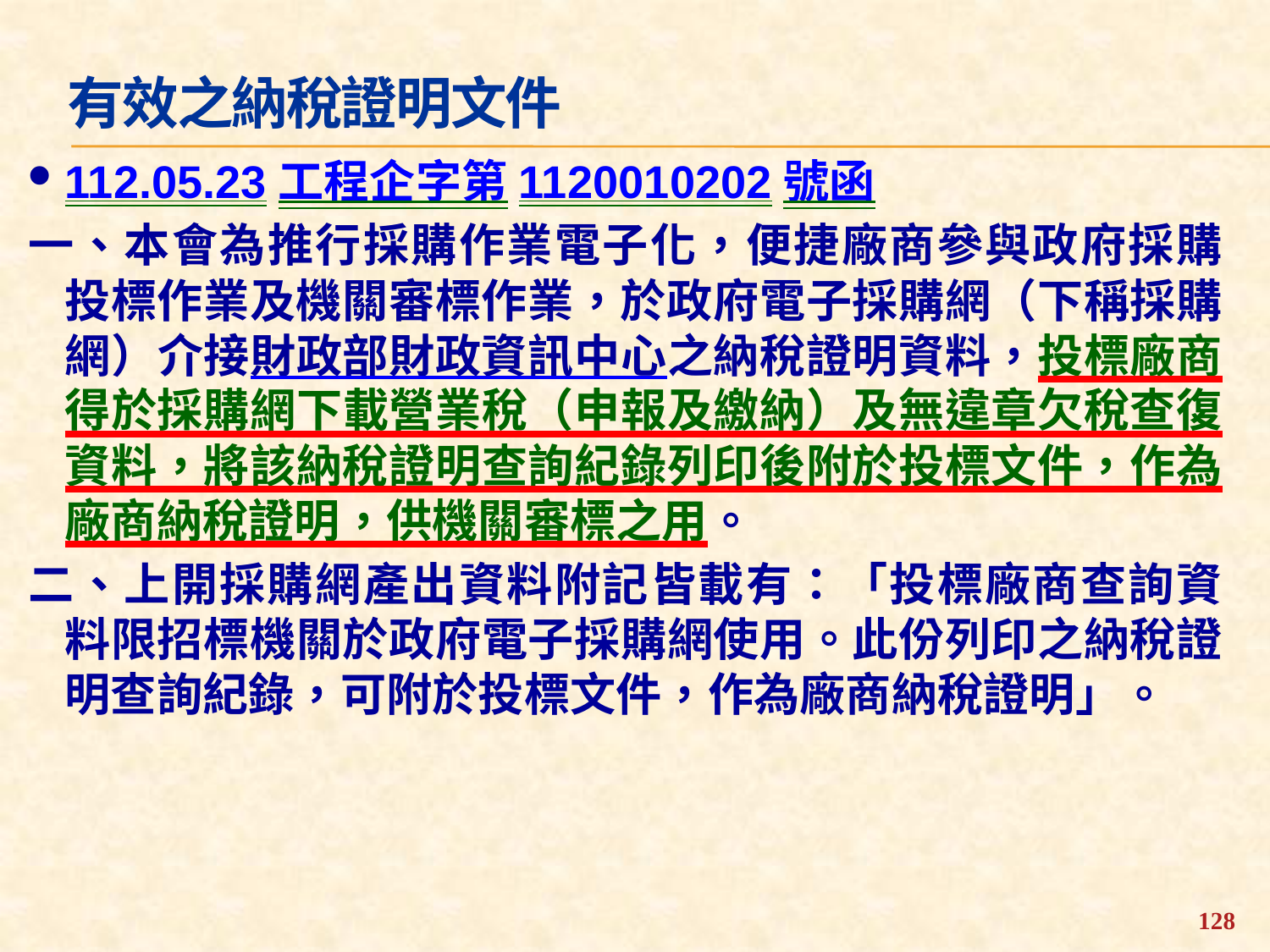

有效之納稅證明文件
112.05.23工程企字第1120010202號函
一、本會為推行採購作業電子化，便捷廠商參與政府採購投標作業及機關審標作業，於政府電子採購網（下稱採購網）介接財政部財政資訊中心之納稅證明資料，投標廠商得於採購網下載營業稅（申報及繳納）及無違章欠稅查復資料，將該納稅證明查詢紀錄列印後附於投標文件，作為廠商納稅證明，供機關審標之用。
二、上開採購網產出資料附記皆載有：「投標廠商查詢資料限招標機關於政府電子採購網使用。此份列印之納稅證明查詢紀錄，可附於投標文件，作為廠商納稅證明」。
128